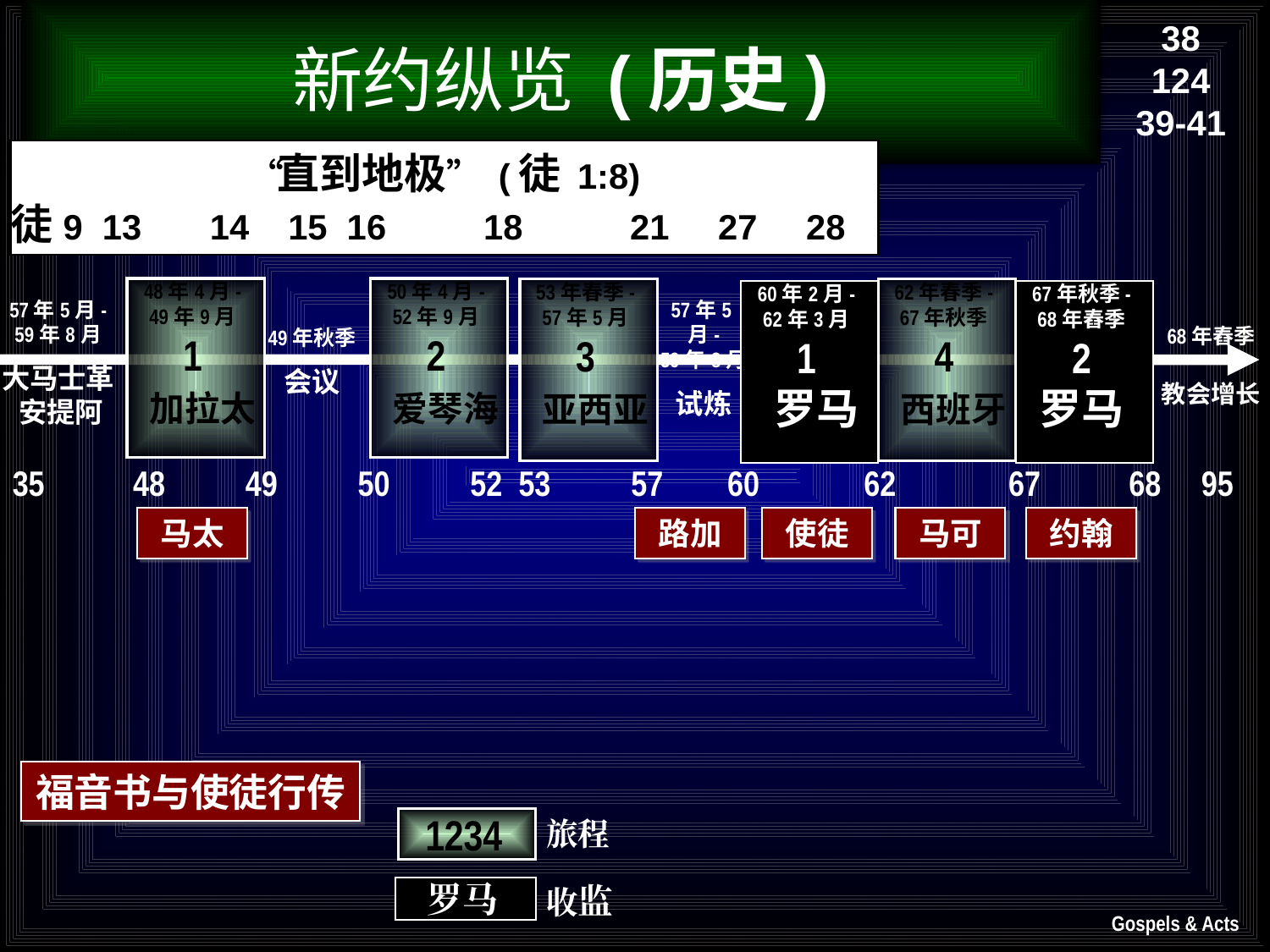

38
124
39-41
新约纵览 (历史)
“直到地极” (徒 1:8)
徒9  13       14    15  16          18           21     27     28
48年4月-
49年9月
1
 加拉太

50年4月-
52年9月
2
 爱琴海

53年春季-
57年5月
3
 亚西亚

60年2月-
62年3月
1
 罗马

62年春季-
67年秋季
4
 西班牙

67年秋季-
68年舂季
2
罗马

57年5月-
59年8月
大马士革
 安提阿
57年5月-
59年8月
试炼
68年舂季

教会增长
49年秋季
会议

35           48          49          50          52  53          57        60             62              67           68     95
马太
路加
使徒
马可
约翰
福音书与使徒行传
1234
旅程
罗马
收监
Gospels & Acts